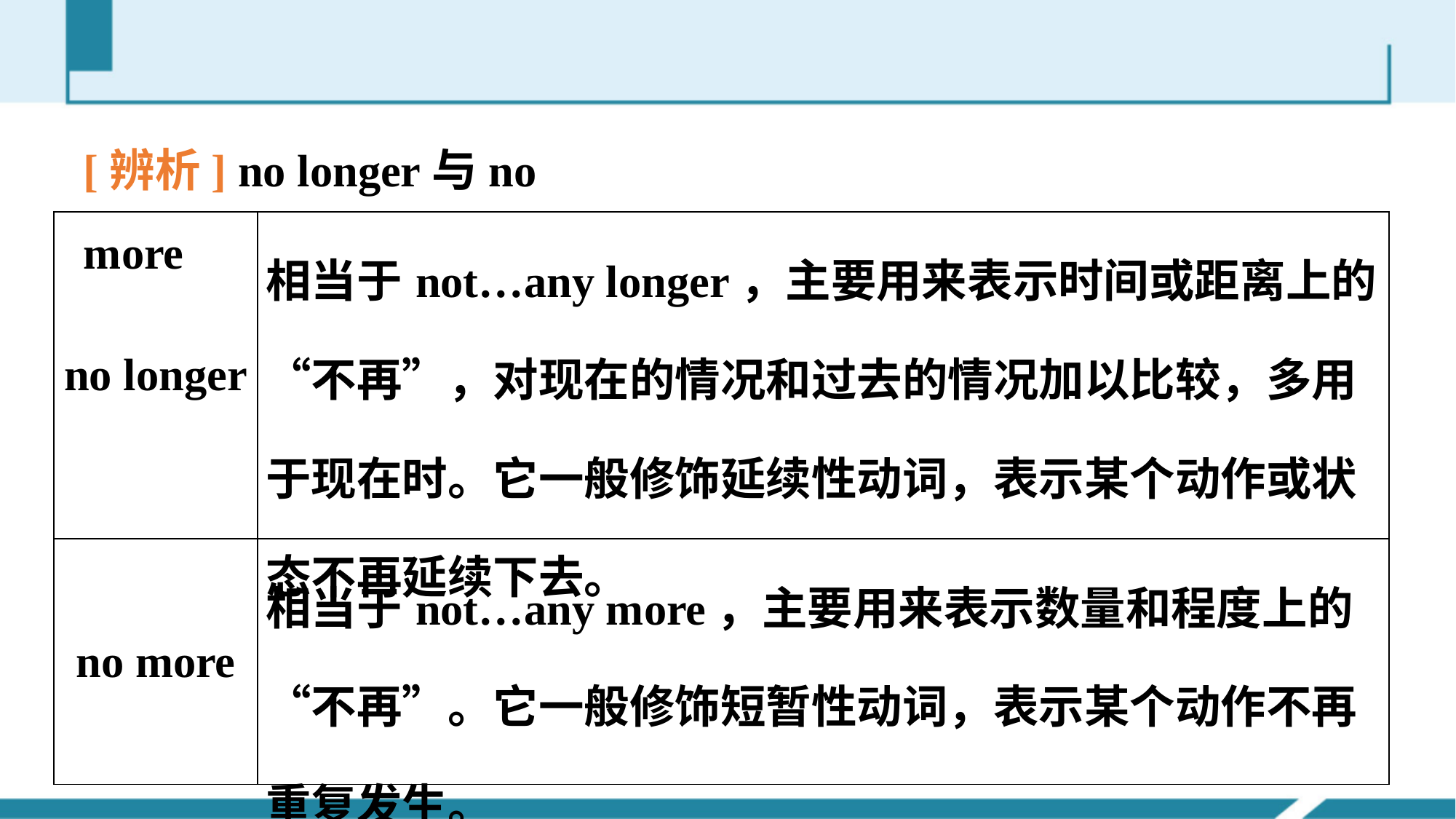

[辨析] no longer与no more
| no longer | 相当于not…any longer，主要用来表示时间或距离上的“不再”，对现在的情况和过去的情况加以比较，多用于现在时。它一般修饰延续性动词，表示某个动作或状态不再延续下去。 |
| --- | --- |
| no more | 相当于not…any more，主要用来表示数量和程度上的“不再”。它一般修饰短暂性动词，表示某个动作不再重复发生。 |